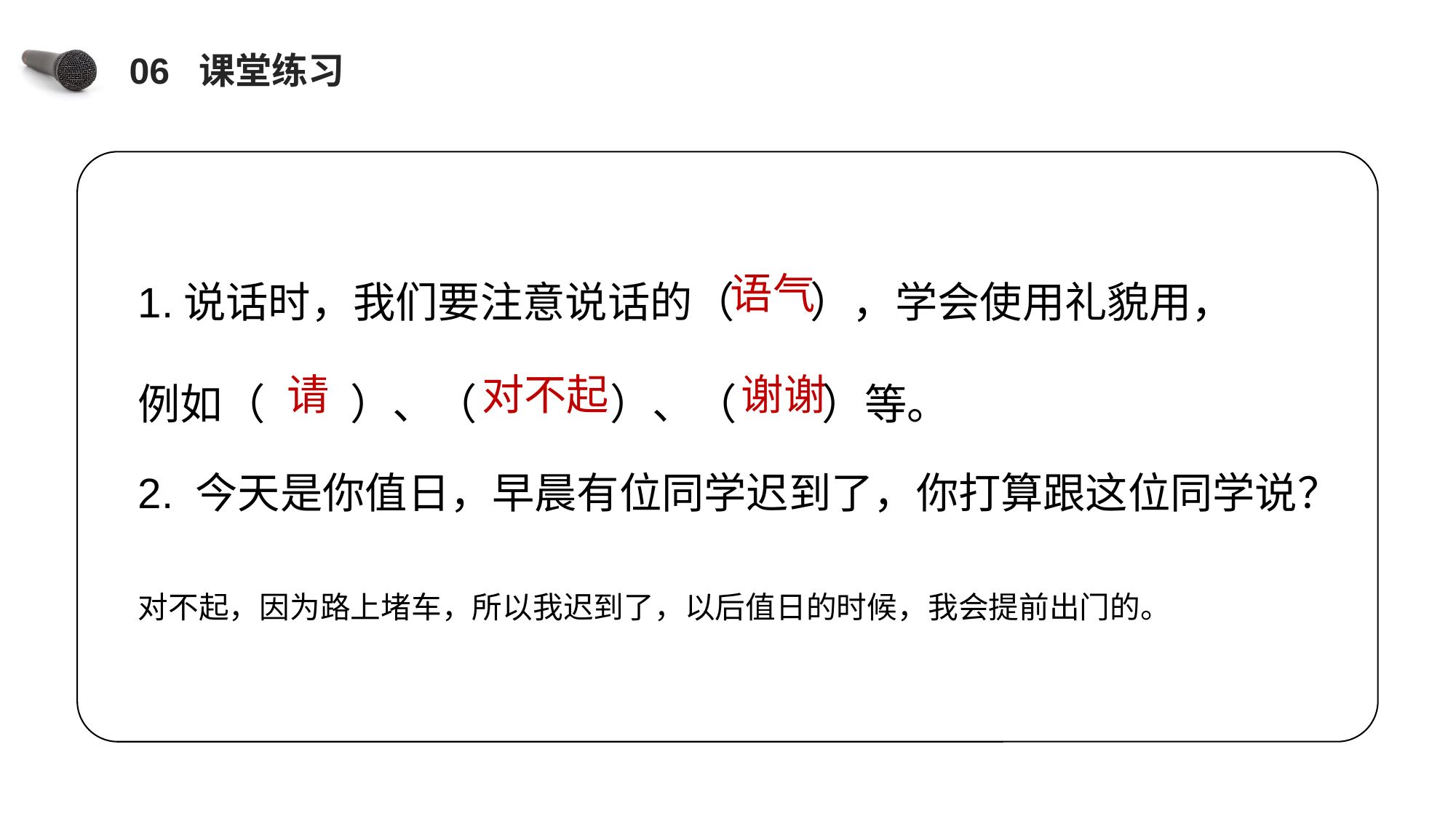

06  课堂练习
1.说话时，我们要注意说话的（        ），学会使用礼貌用，例如（         ）、（              ）、（         ）等。
语气
请
对不起
谢谢
2. 今天是你值日，早晨有位同学迟到了，你打算跟这位同学说？
对不起，因为路上堵车，所以我迟到了，以后值日的时候，我会提前出门的。